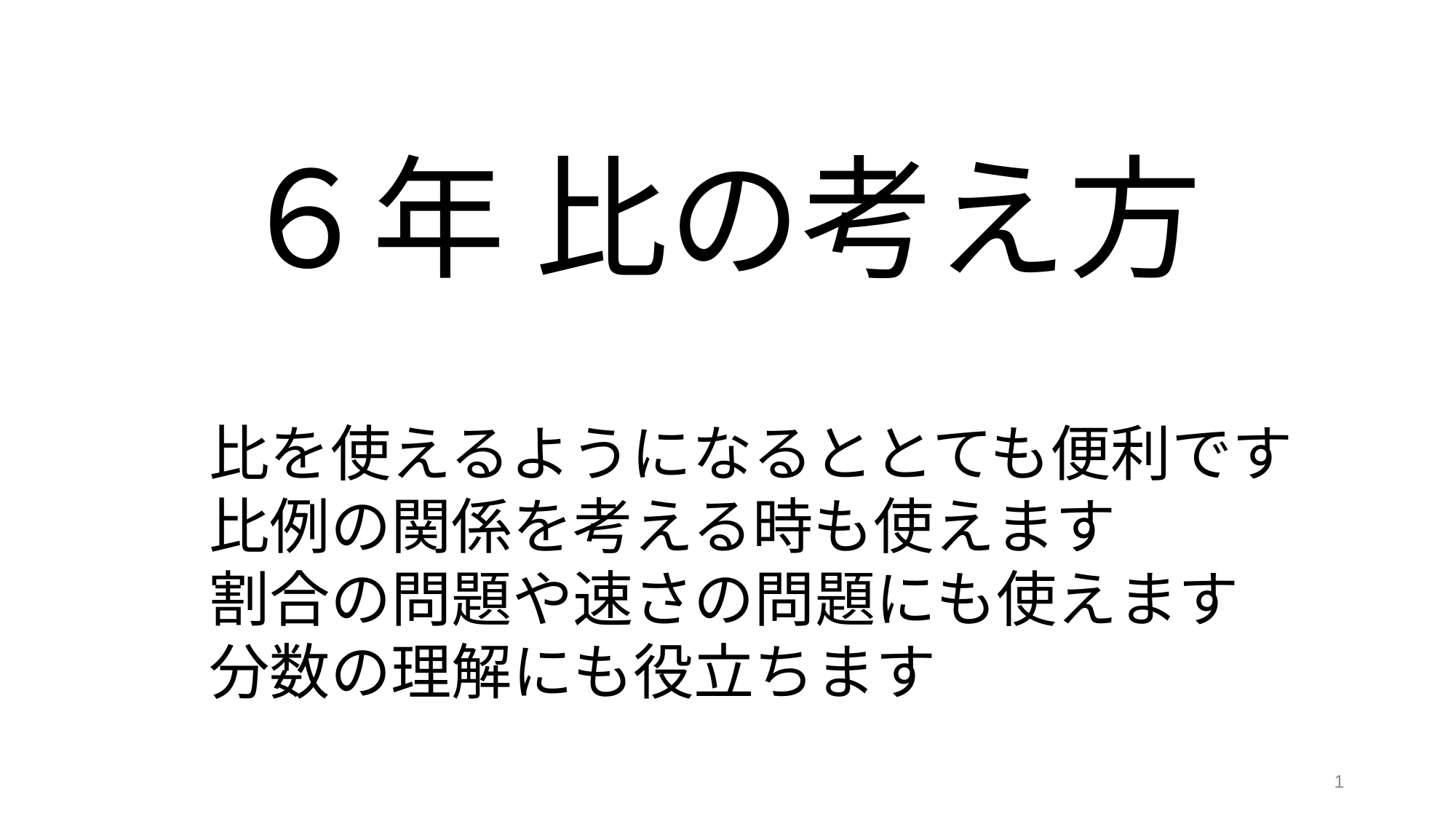

# ６年 比の考え方
比を使えるようになるととても便利です
比例の関係を考える時も使えます
割合の問題や速さの問題にも使えます
分数の理解にも役立ちます
1